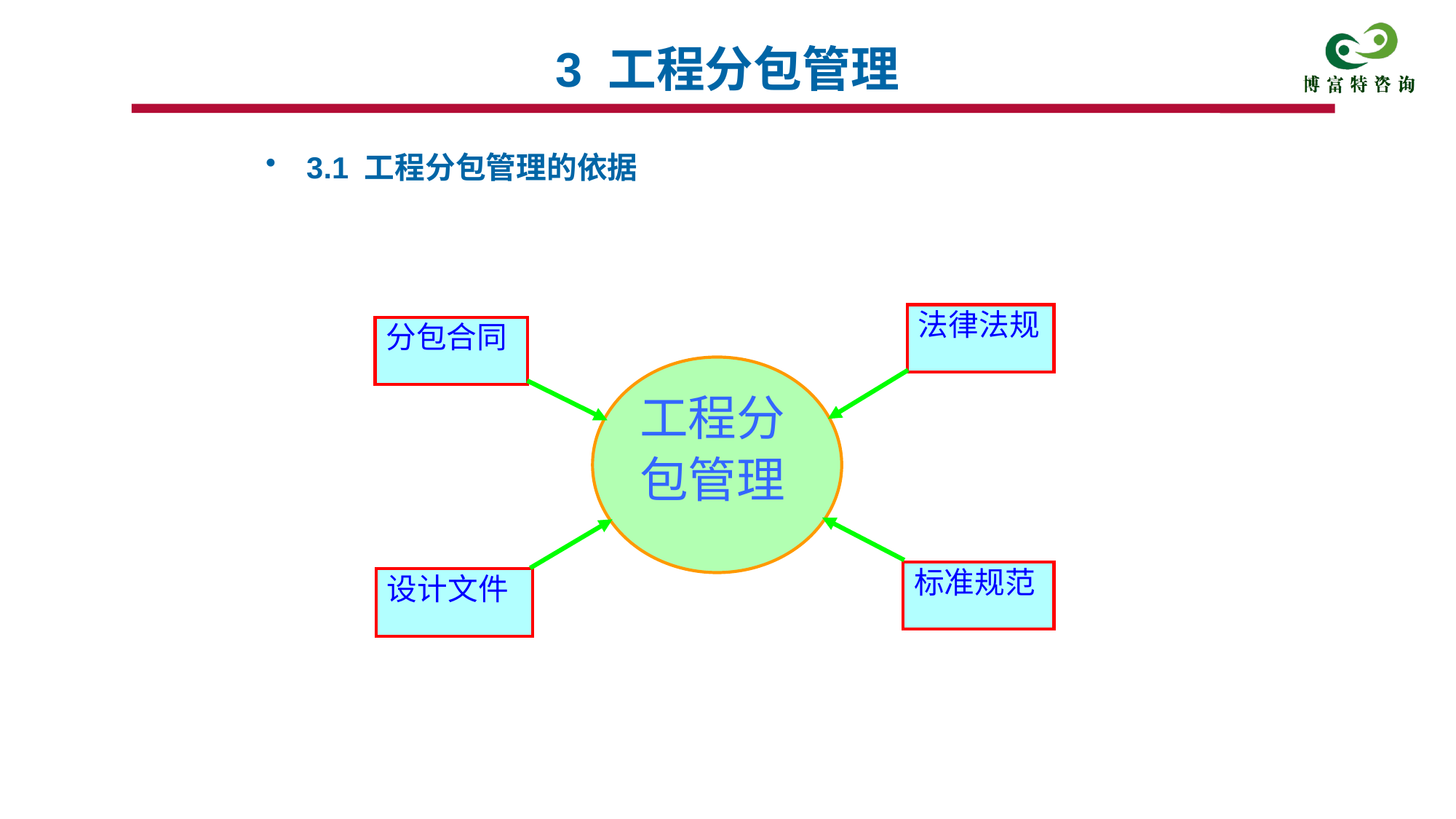

# 3 工程分包管理
3.1 工程分包管理的依据

法律法规
分包合同
工程分
包管理

标准规范
设计文件